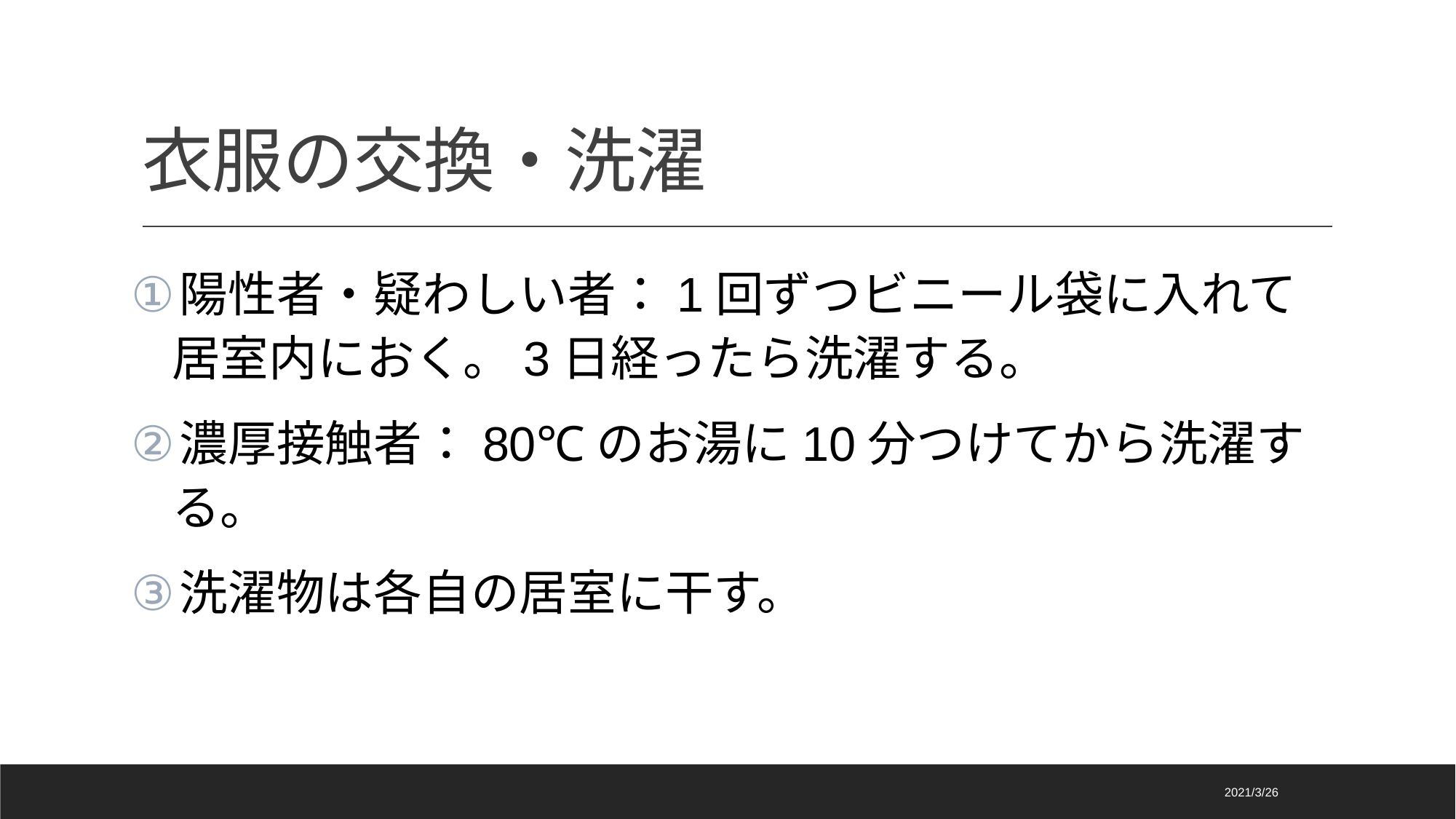

# 衣服の交換・洗濯
陽性者・疑わしい者：1回ずつビニール袋に入れて居室内におく。3日経ったら洗濯する。
濃厚接触者：80℃のお湯に10分つけてから洗濯する。
洗濯物は各自の居室に干す。
2021/3/26